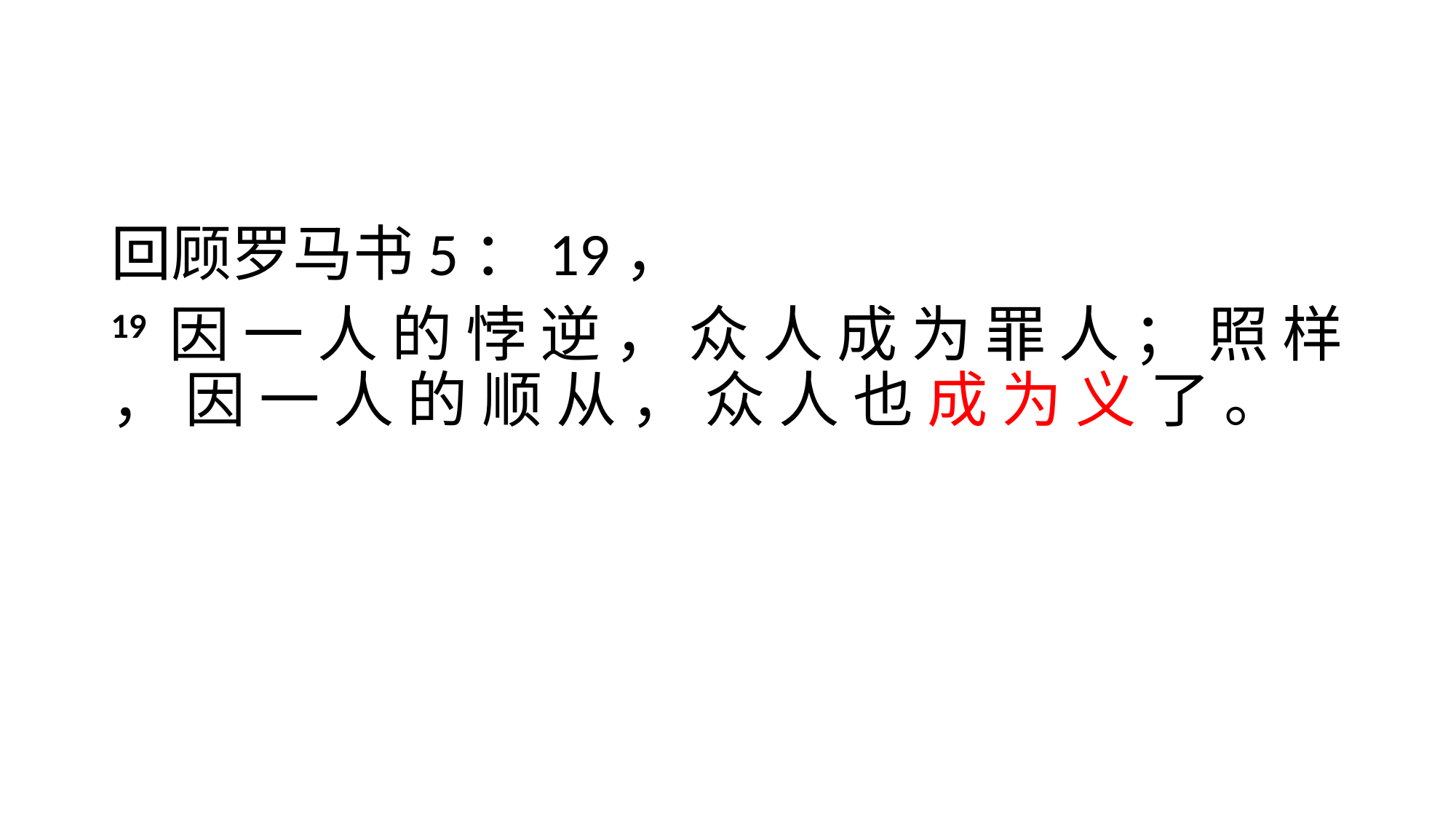

#
回顾罗马书5：19，
19 因 一 人 的 悖 逆 ， 众 人 成 为 罪 人 ； 照 样 ， 因 一 人 的 顺 从 ， 众 人 也 成 为 义 了 。